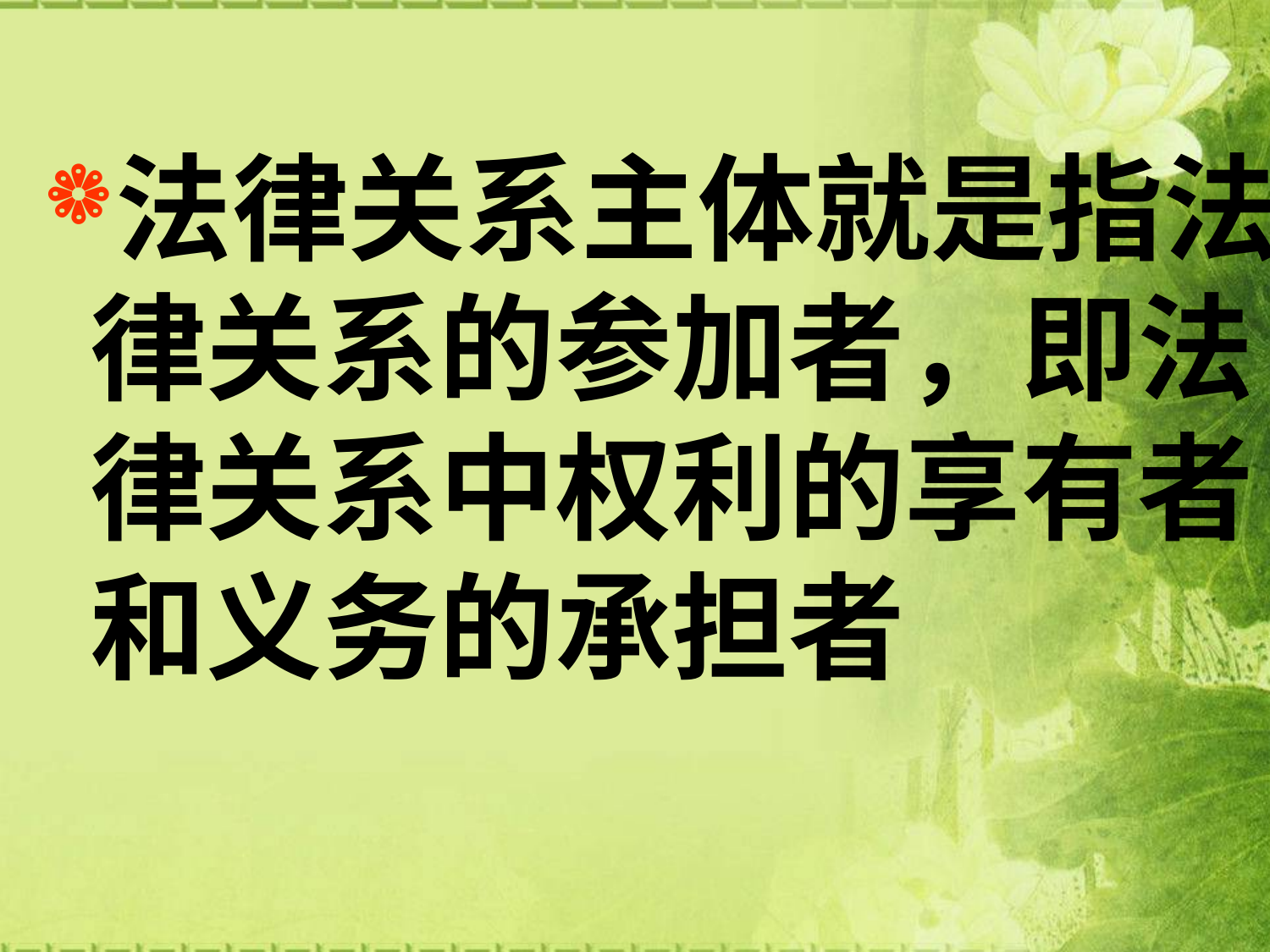

法律关系主体就是指法律关系的参加者，即法律关系中权利的享有者和义务的承担者